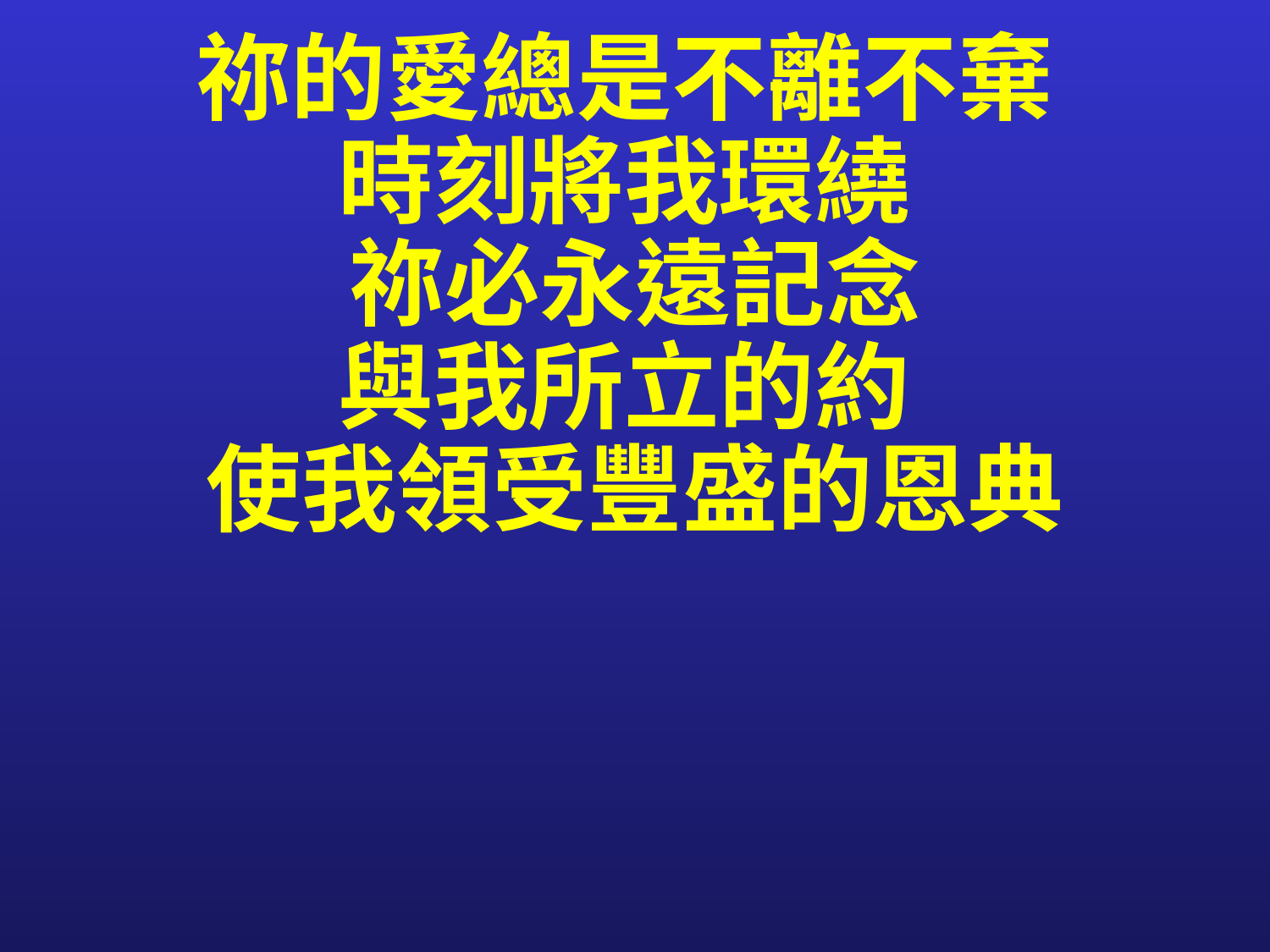

祢的愛總是不離不棄
時刻將我環繞
祢必永遠記念
與我所立的約
使我領受豐盛的恩典